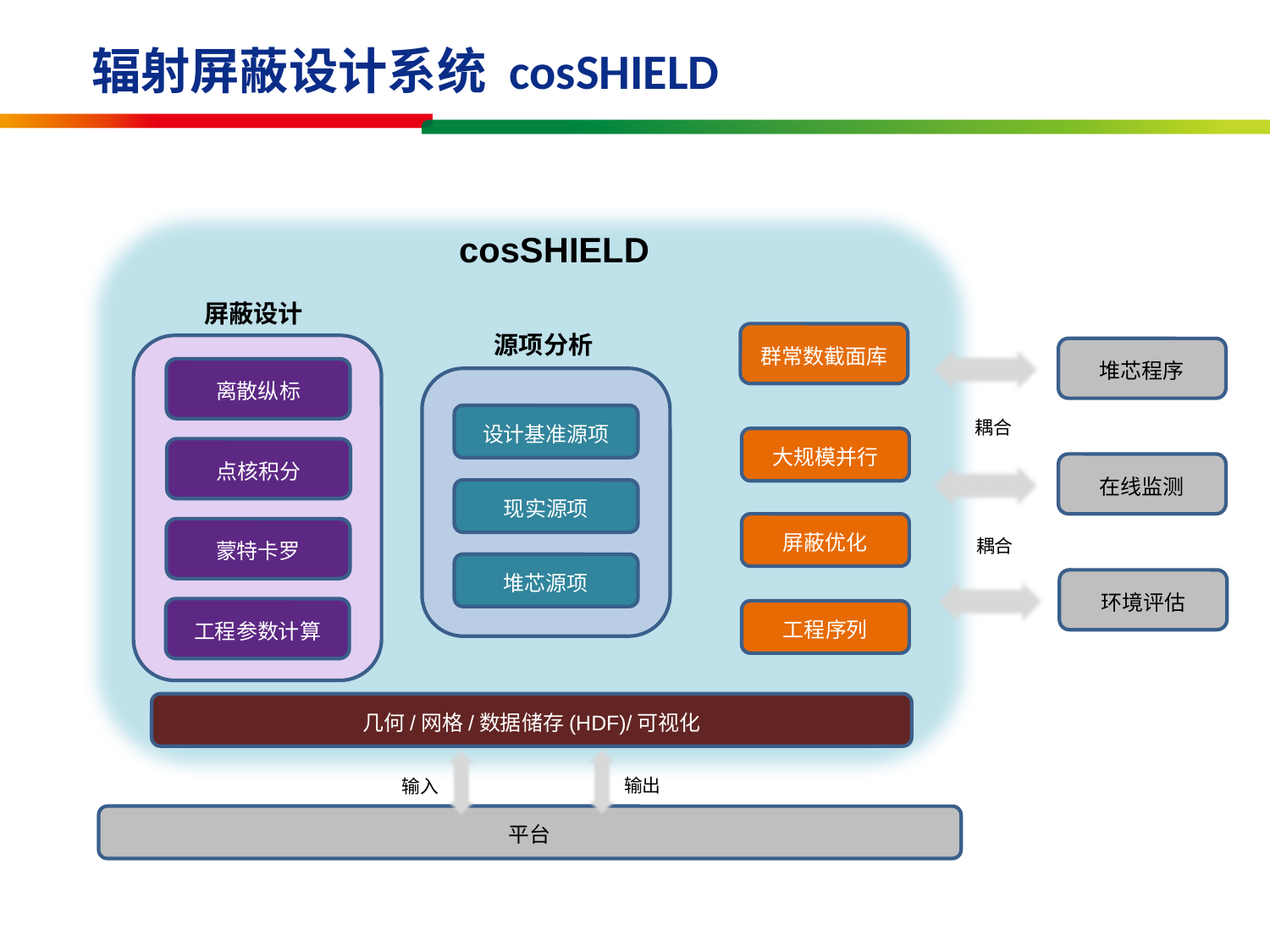

辐射屏蔽设计系统 cosSHIELD

cosSHIELD
屏蔽设计
群常数截面库
源项分析

设计基准源项
现实源项
堆芯源项

堆芯程序
离散纵标
耦合
大规模并行
点核积分

在线监测
屏蔽优化
蒙特卡罗
耦合

环境评估
工程参数计算
工程序列
几何/网格/数据储存(HDF)/可视化

输出
输入
平台